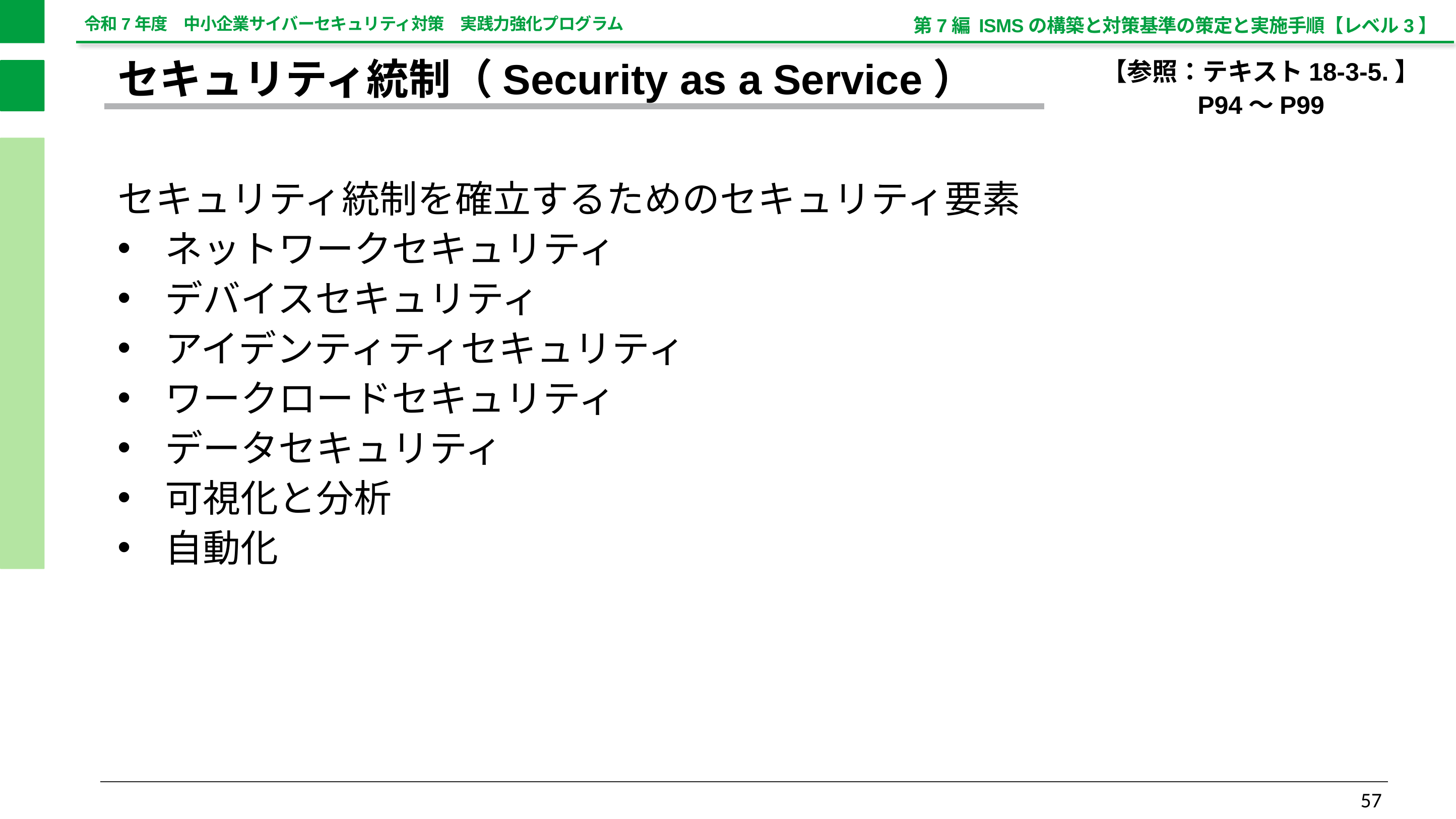

第7編 ISMSの構築と対策基準の策定と実施手順【レベル3】
【参照：テキスト18-3-5.】
P94～P99
セキュリティ統制（Security as a Service）
セキュリティ統制を確立するためのセキュリティ要素
ネットワークセキュリティ
デバイスセキュリティ
アイデンティティセキュリティ
ワークロードセキュリティ
データセキュリティ
可視化と分析
自動化